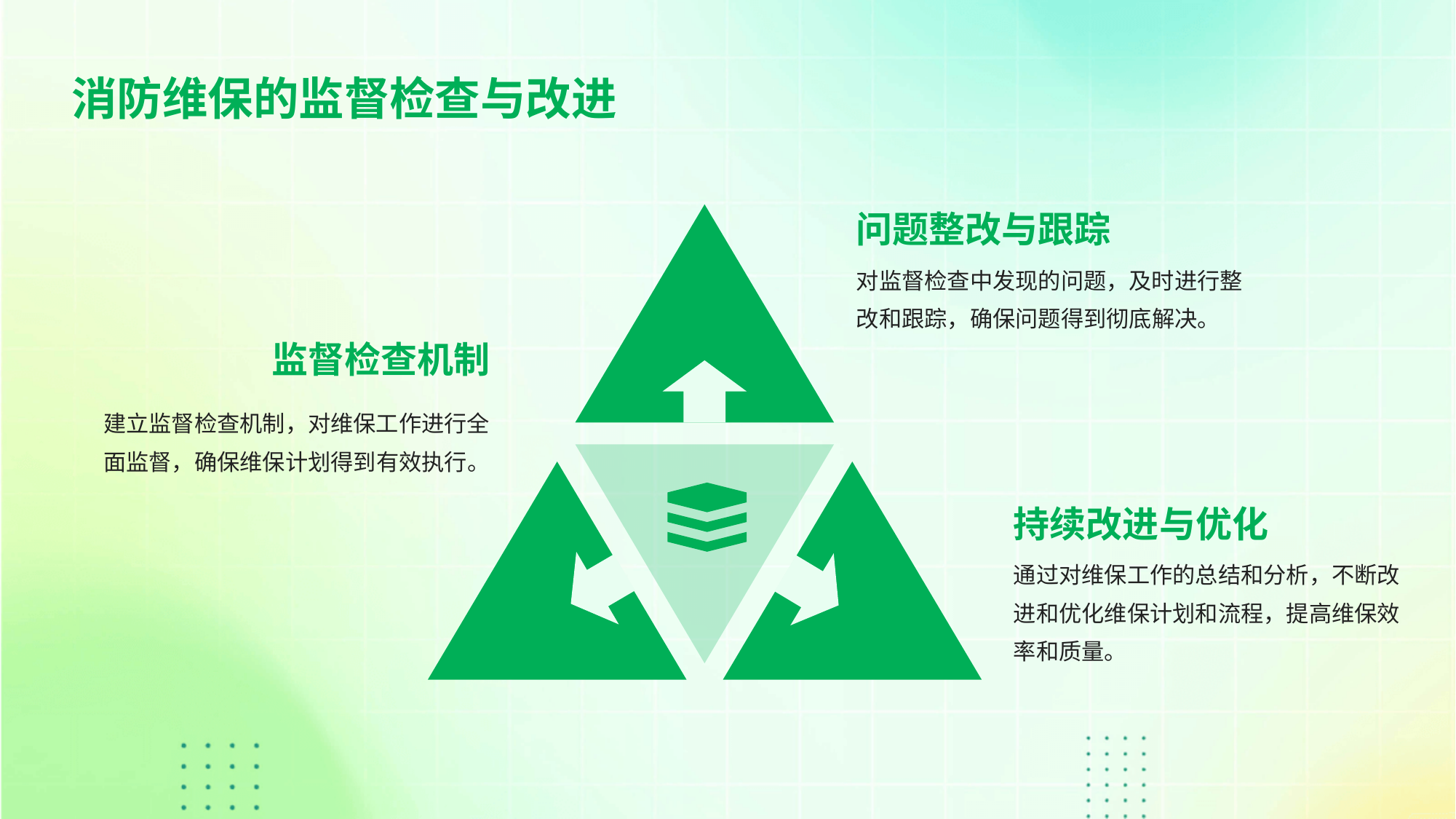

消防维保的监督检查与改进
问题整改与跟踪

对监督检查中发现的问题，及时进行整改和跟踪，确保问题得到彻底解决。
监督检查机制

建立监督检查机制，对维保工作进行全面监督，确保维保计划得到有效执行。

持续改进与优化

通过对维保工作的总结和分析，不断改进和优化维保计划和流程，提高维保效率和质量。